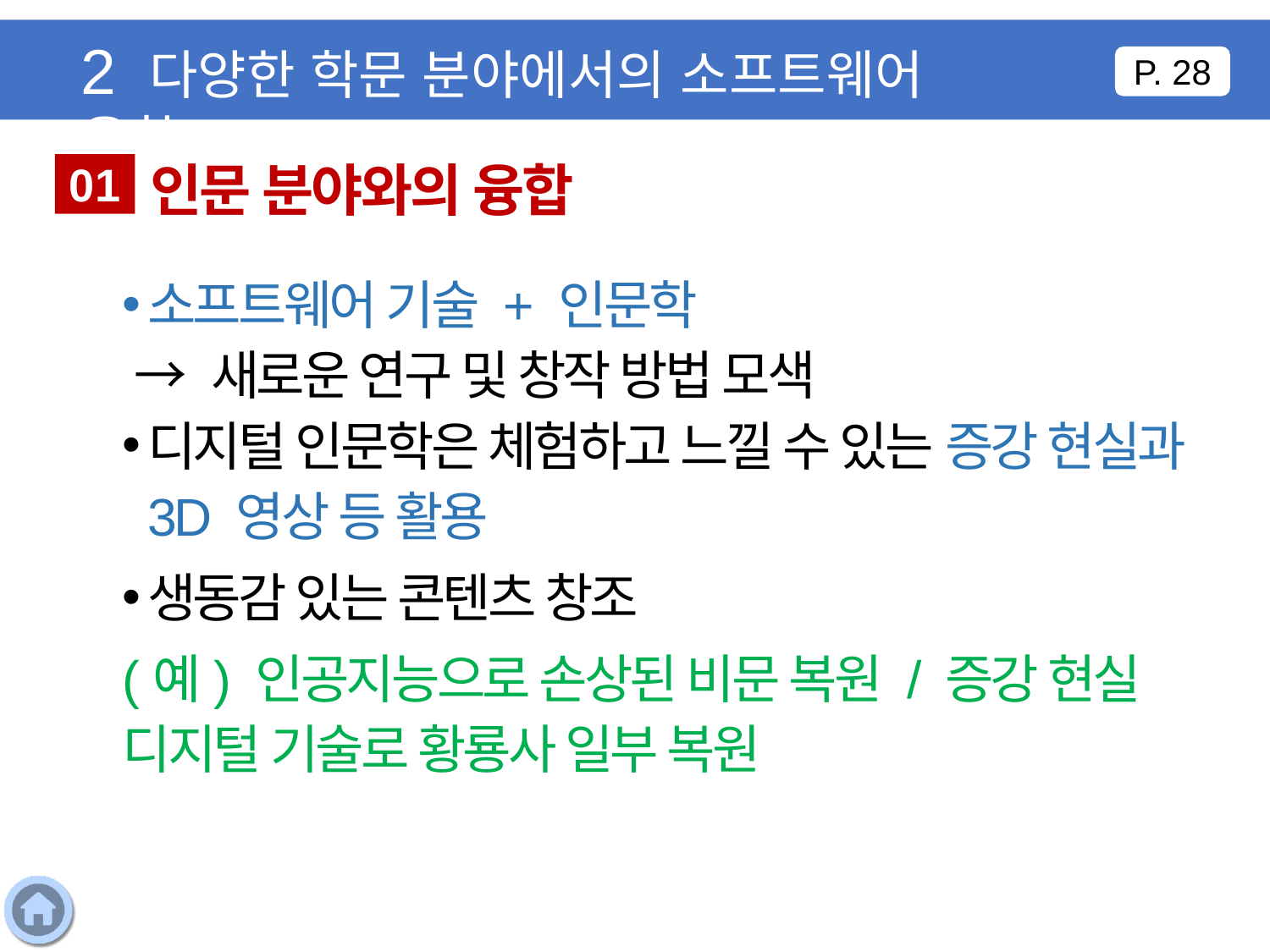

2 다양한 학문 분야에서의 소프트웨어 융합
P. 28
 인문 분야와의 융합
01
소프트웨어 기술 + 인문학
 → 새로운 연구 및 창작 방법 모색
디지털 인문학은 체험하고 느낄 수 있는 증강 현실과 3D 영상 등 활용
생동감 있는 콘텐츠 창조
(예) 인공지능으로 손상된 비문 복원 / 증강 현실 디지털 기술로 황룡사 일부 복원